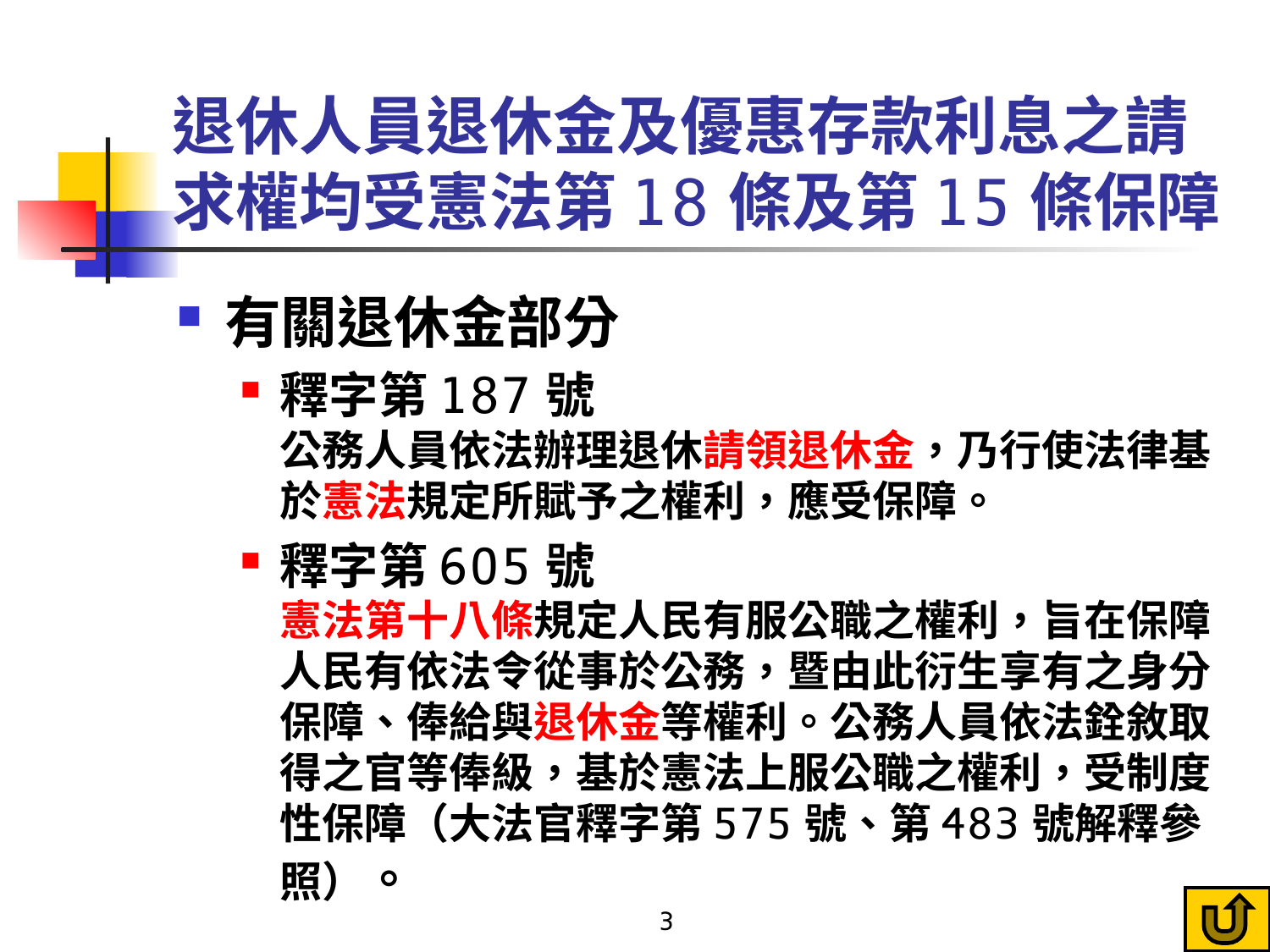

# 退休人員退休金及優惠存款利息之請求權均受憲法第18條及第15條保障
有關退休金部分
釋字第187號
公務人員依法辦理退休請領退休金，乃行使法律基於憲法規定所賦予之權利，應受保障。
釋字第605號
憲法第十八條規定人民有服公職之權利，旨在保障人民有依法令從事於公務，暨由此衍生享有之身分保障、俸給與退休金等權利。公務人員依法銓敘取得之官等俸級，基於憲法上服公職之權利，受制度性保障（大法官釋字第575號、第483號解釋參照）。

3